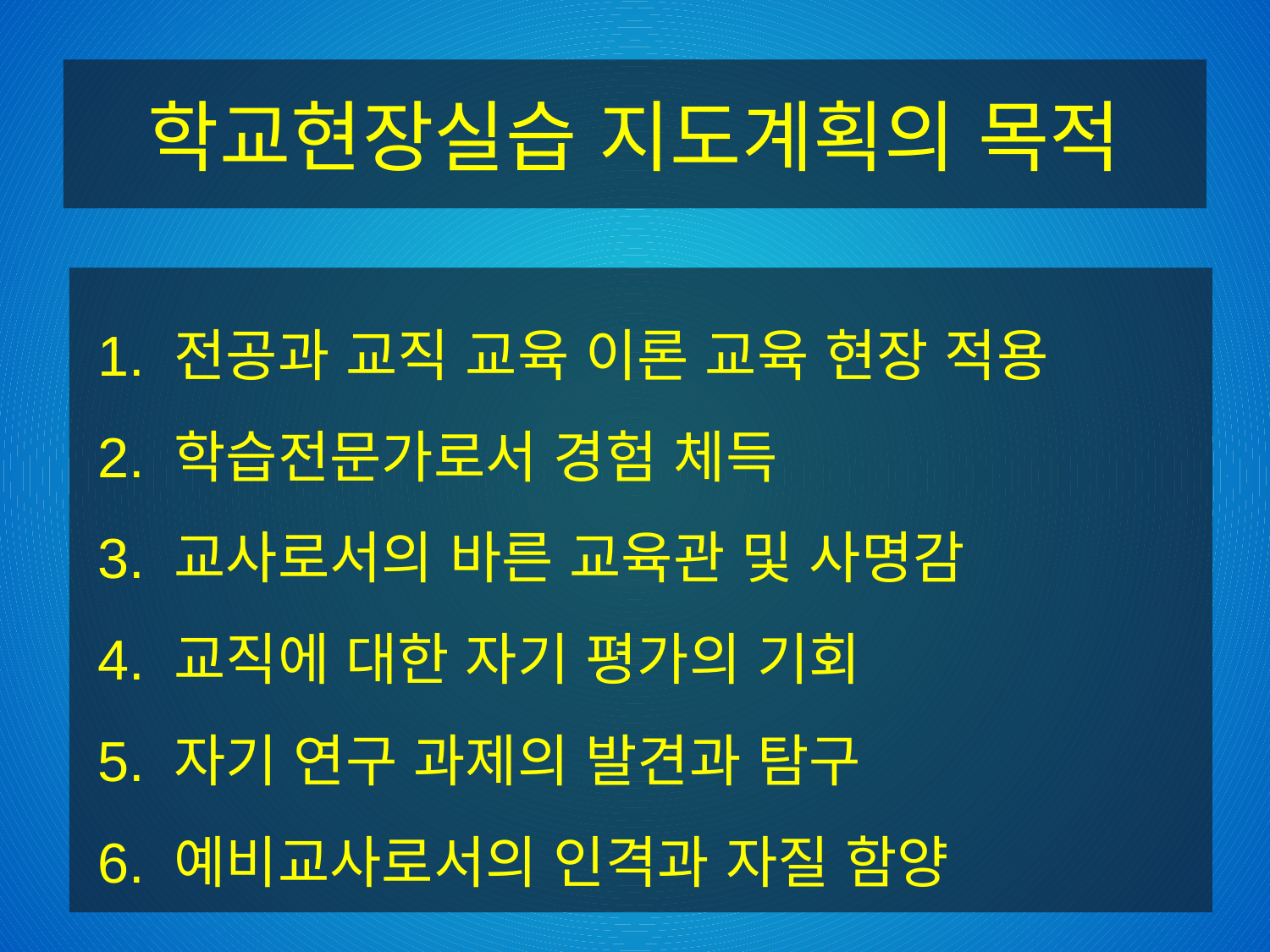

학교현장실습 지도계획의 목적
 1. 전공과 교직 교육 이론 교육 현장 적용
 2. 학습전문가로서 경험 체득
 3. 교사로서의 바른 교육관 및 사명감
 4. 교직에 대한 자기 평가의 기회
 5. 자기 연구 과제의 발견과 탐구
 6. 예비교사로서의 인격과 자질 함양